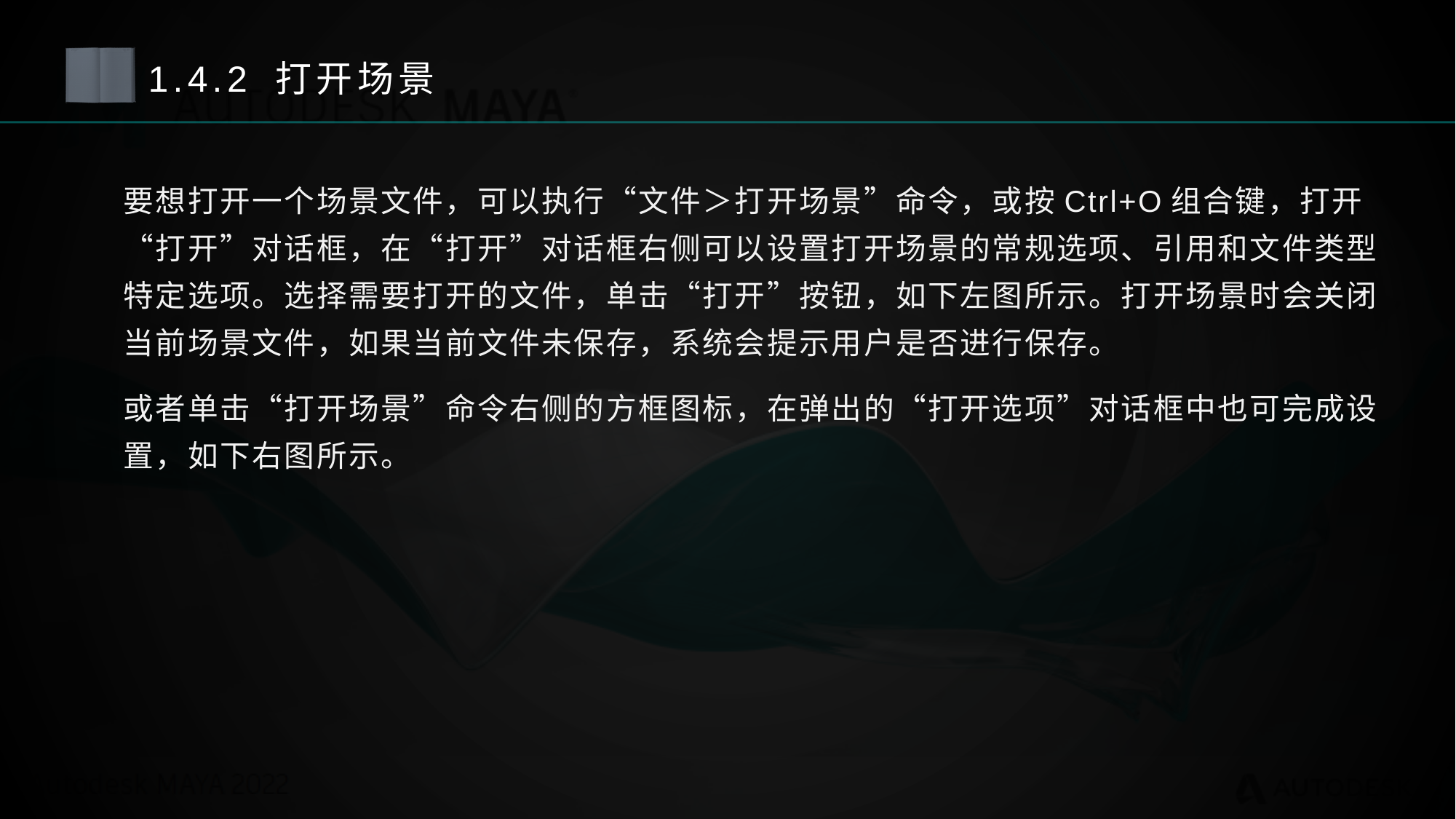

1.4.2 打开场景
要想打开一个场景文件，可以执行“文件＞打开场景”命令，或按Ctrl+O组合键，打开“打开”对话框，在“打开”对话框右侧可以设置打开场景的常规选项、引用和文件类型特定选项。选择需要打开的文件，单击“打开”按钮，如下左图所示。打开场景时会关闭当前场景文件，如果当前文件未保存，系统会提示用户是否进行保存。
或者单击“打开场景”命令右侧的方框图标，在弹出的“打开选项”对话框中也可完成设置，如下右图所示。